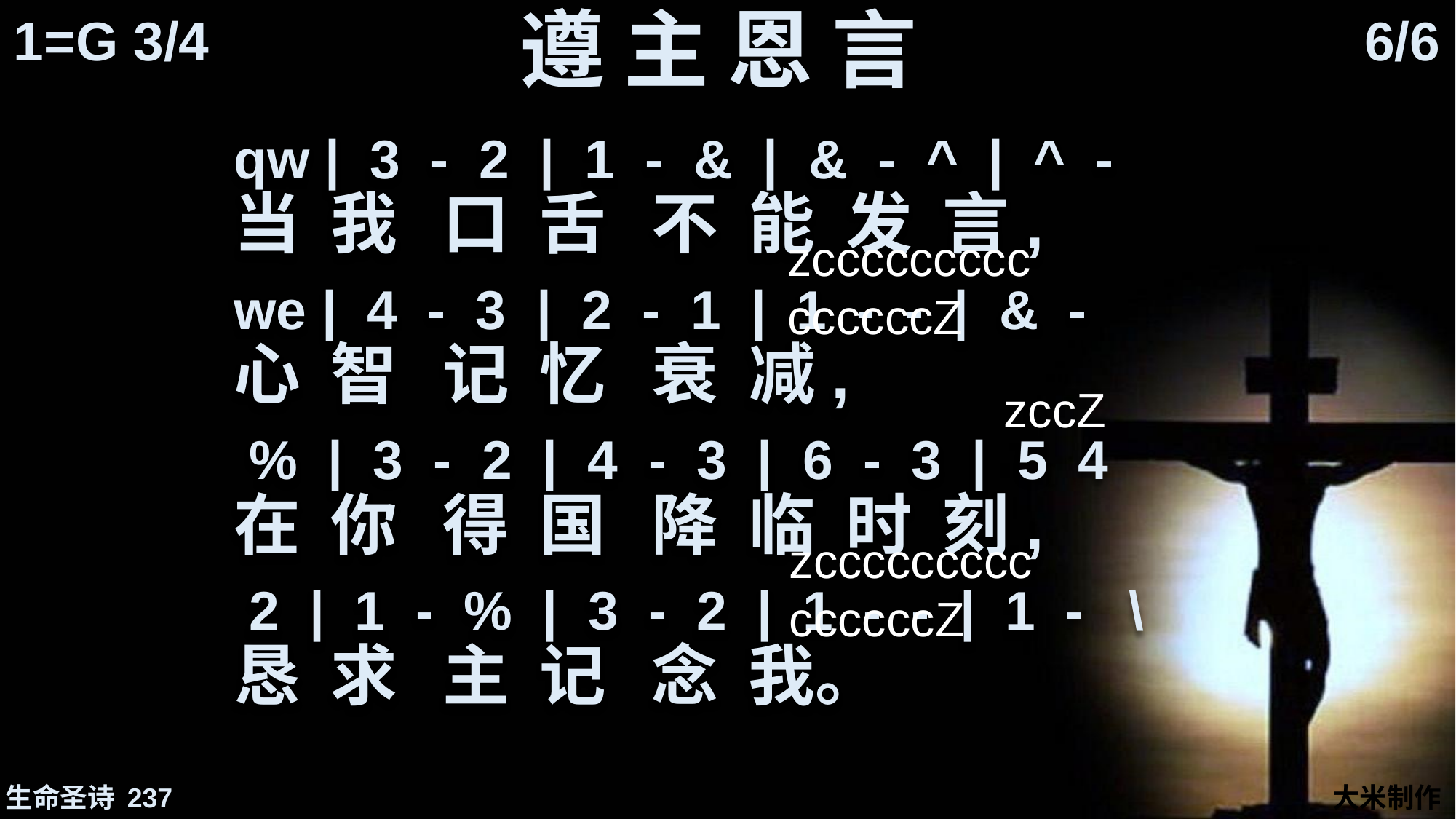

# 遵 主 恩 言
6/6
1=G 3/4
qw |  3  -  2  |  1  -  &  |  &  -  ^  |  ^  -
当  我   口  舌   不  能  发  言,

we |  4  -  3  |  2  -  1  |  1  -  -  |  &  -
心  智   记  忆   衰  减,

 %  |  3  -  2  |  4  -  3  |  6  -  3  |  5  4
在  你   得  国   降  临  时  刻,

 2  |  1  -  %  |  3  -  2  |  1  -  -  |  1  -   \
恳  求   主  记   念  我。
zcccccccccccccccZ
zccZ
zcccccccccccccccZ
生命圣诗 237
大米制作